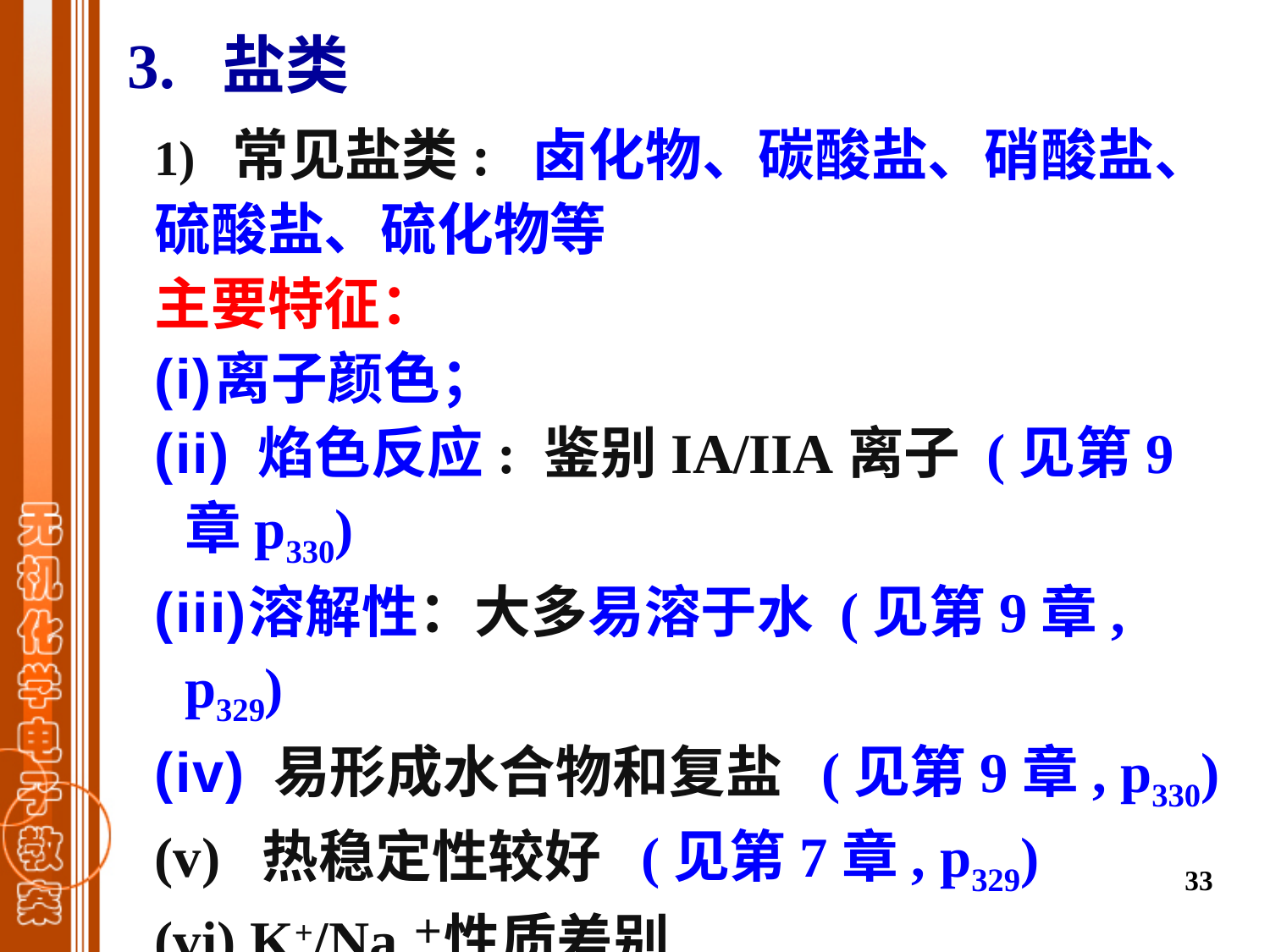

# 3.  盐类
1)  常见盐类:  卤化物、碳酸盐、硝酸盐、硫酸盐、硫化物等等；
主要特征：
离子颜色；
 焰色反应: 鉴别IA/IIA离子 (见第9章p330)
溶解性：大多易溶于水 (见第9章, p329)
 易形成水合物和复盐  (见第9章, p330)
(v)  热稳定性较好  (见第7章, p329)
(vi) K+/Na＋性质差别
33